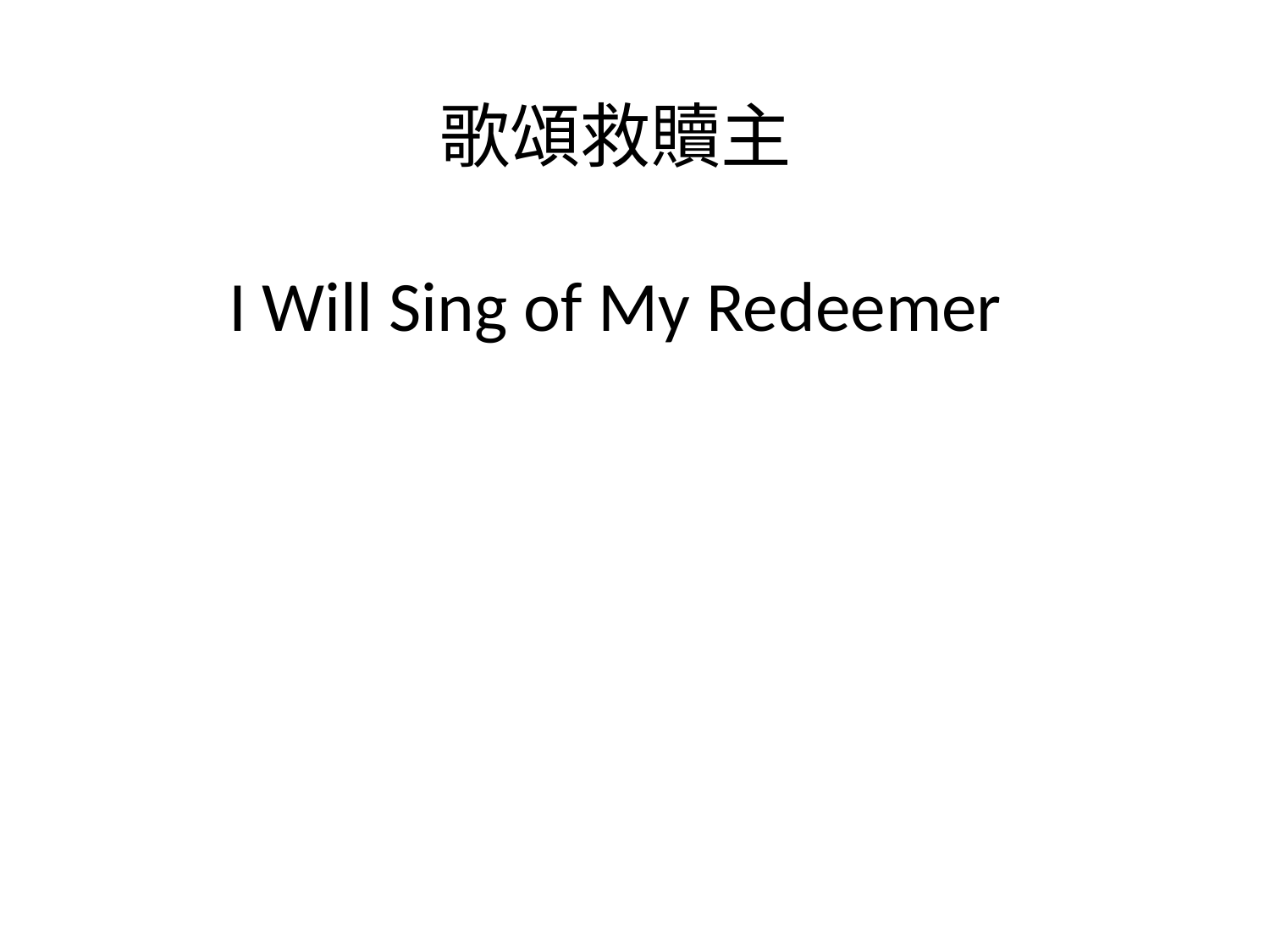

歌頌救贖主
I Will Sing of My Redeemer